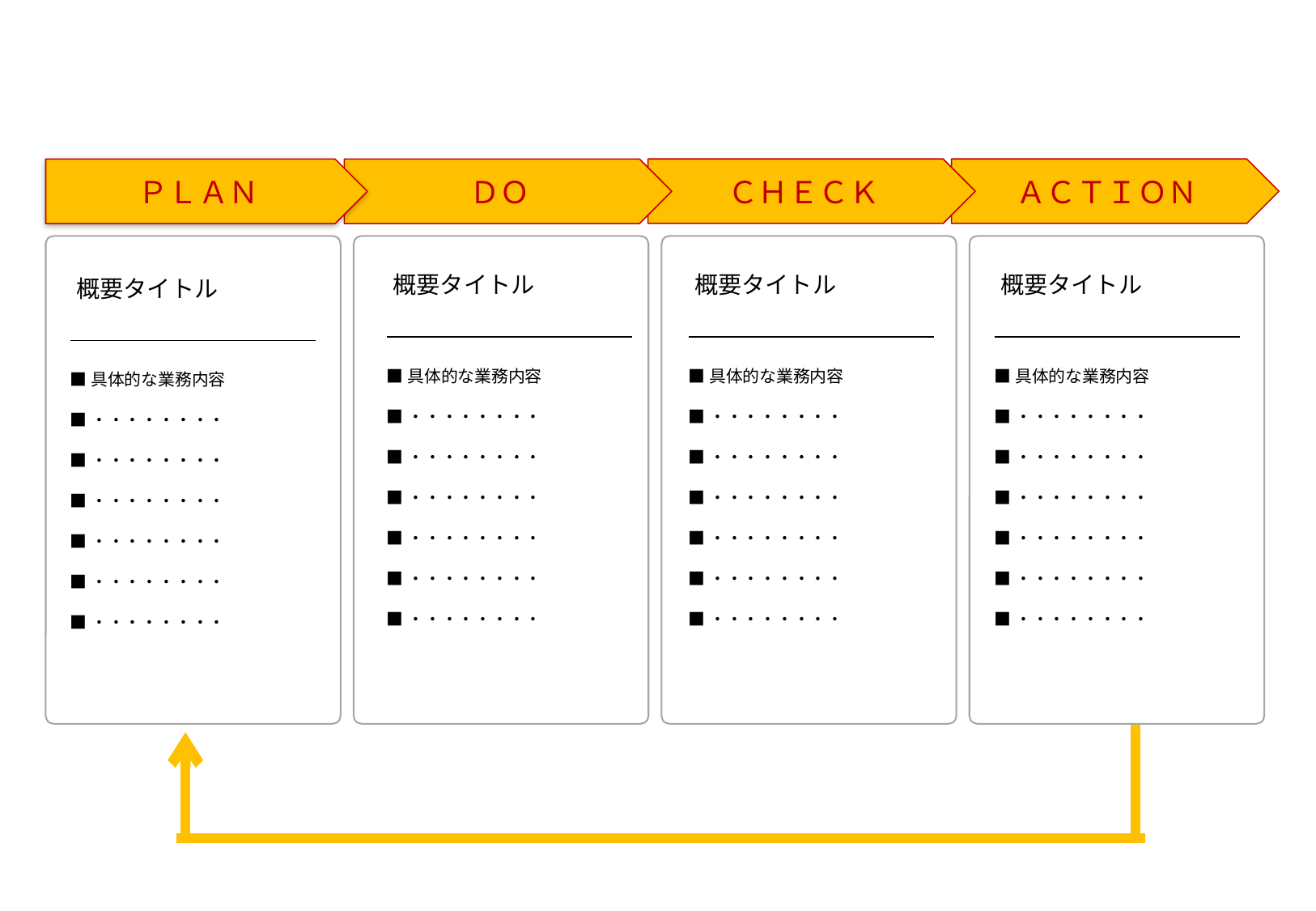

ＣＨＥＣＫ
ＡＣＴＩＯＮ
ＰＬＡＮ
ＤＯ

概要タイトル
概要タイトル
概要タイトル
概要タイトル
■具体的な業務内容

■・・・・・・・・

■・・・・・・・・

■・・・・・・・・

■・・・・・・・・

■・・・・・・・・

■・・・・・・・・

■具体的な業務内容

■・・・・・・・・

■・・・・・・・・

■・・・・・・・・

■・・・・・・・・

■・・・・・・・・

■・・・・・・・・

■具体的な業務内容

■・・・・・・・・

■・・・・・・・・

■・・・・・・・・

■・・・・・・・・

■・・・・・・・・

■・・・・・・・・

■具体的な業務内容

■・・・・・・・・

■・・・・・・・・

■・・・・・・・・

■・・・・・・・・

■・・・・・・・・

■・・・・・・・・